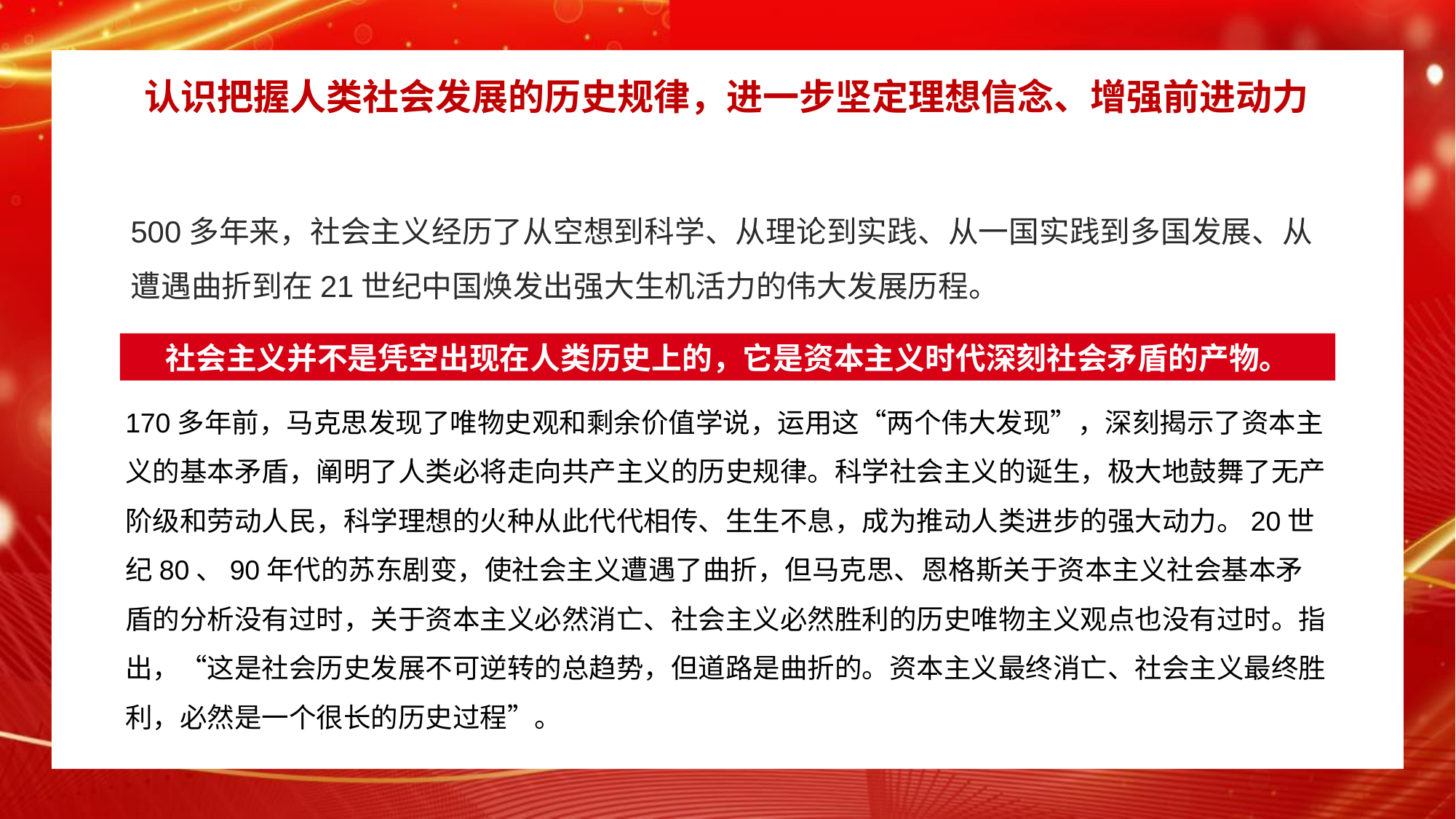

认识把握人类社会发展的历史规律，进一步坚定理想信念、增强前进动力
500多年来，社会主义经历了从空想到科学、从理论到实践、从一国实践到多国发展、从遭遇曲折到在21世纪中国焕发出强大生机活力的伟大发展历程。
社会主义并不是凭空出现在人类历史上的，它是资本主义时代深刻社会矛盾的产物。
170多年前，马克思发现了唯物史观和剩余价值学说，运用这“两个伟大发现”，深刻揭示了资本主义的基本矛盾，阐明了人类必将走向共产主义的历史规律。科学社会主义的诞生，极大地鼓舞了无产阶级和劳动人民，科学理想的火种从此代代相传、生生不息，成为推动人类进步的强大动力。20世纪80、90年代的苏东剧变，使社会主义遭遇了曲折，但马克思、恩格斯关于资本主义社会基本矛盾的分析没有过时，关于资本主义必然消亡、社会主义必然胜利的历史唯物主义观点也没有过时。指出，“这是社会历史发展不可逆转的总趋势，但道路是曲折的。资本主义最终消亡、社会主义最终胜利，必然是一个很长的历史过程”。